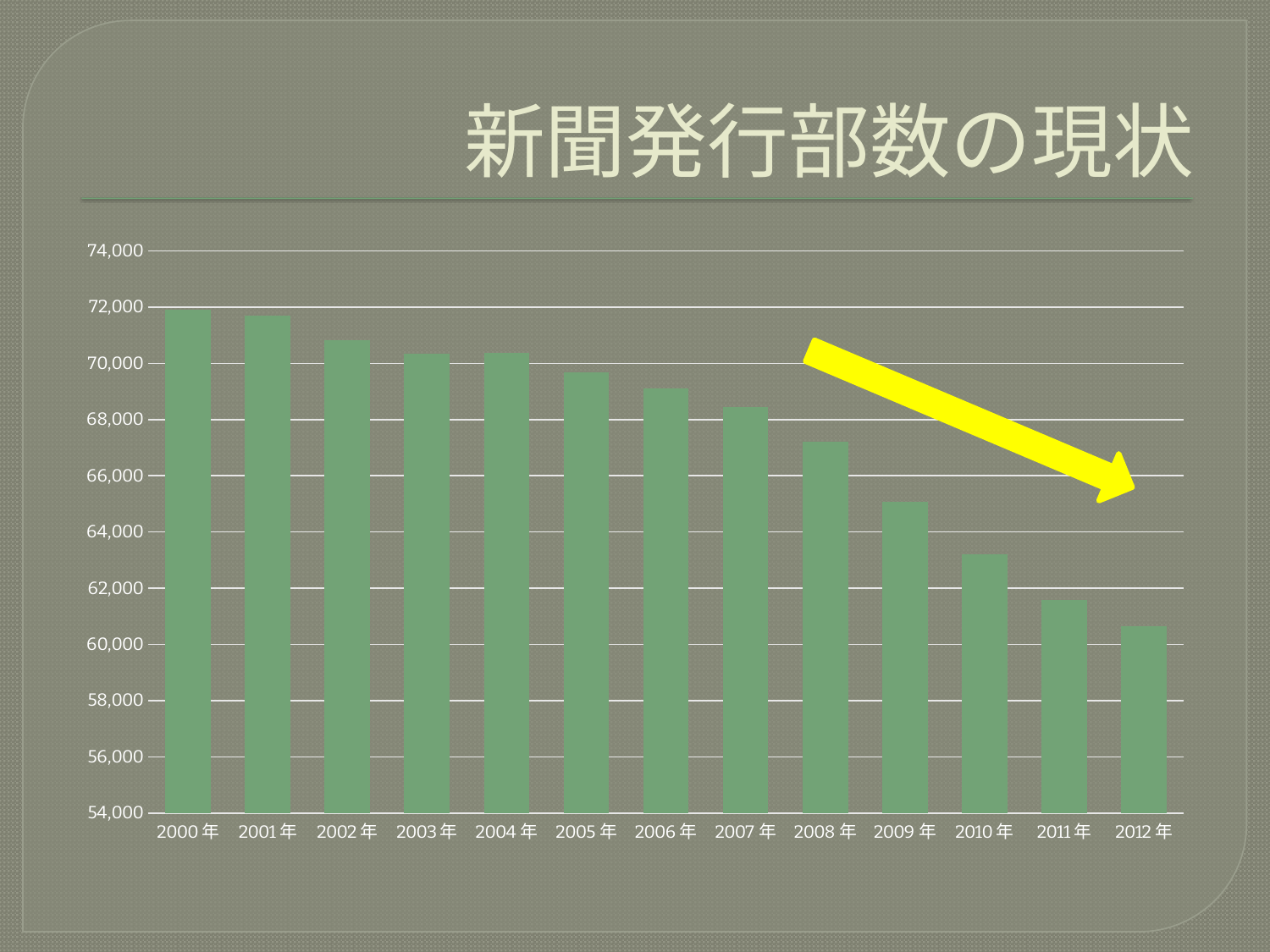

# 新聞発行部数の現状

### Chart

| Category |  |
|---|---|
| 2000年 | 71896.0 |
| 2001年 | 71694.0 |
| 2002年 | 70815.0 |
| 2003年 | 70340.0 |
| 2004年 | 70364.0 |
| 2005年 | 69680.0 |
| 2006年 | 69100.0 |
| 2007年 | 68437.0 |
| 2008年 | 67207.0 |
| 2009年 | 65080.0 |
| 2010年 | 63199.0 |
| 2011年 | 61581.0 |
| 2012年 | 60655.0 |